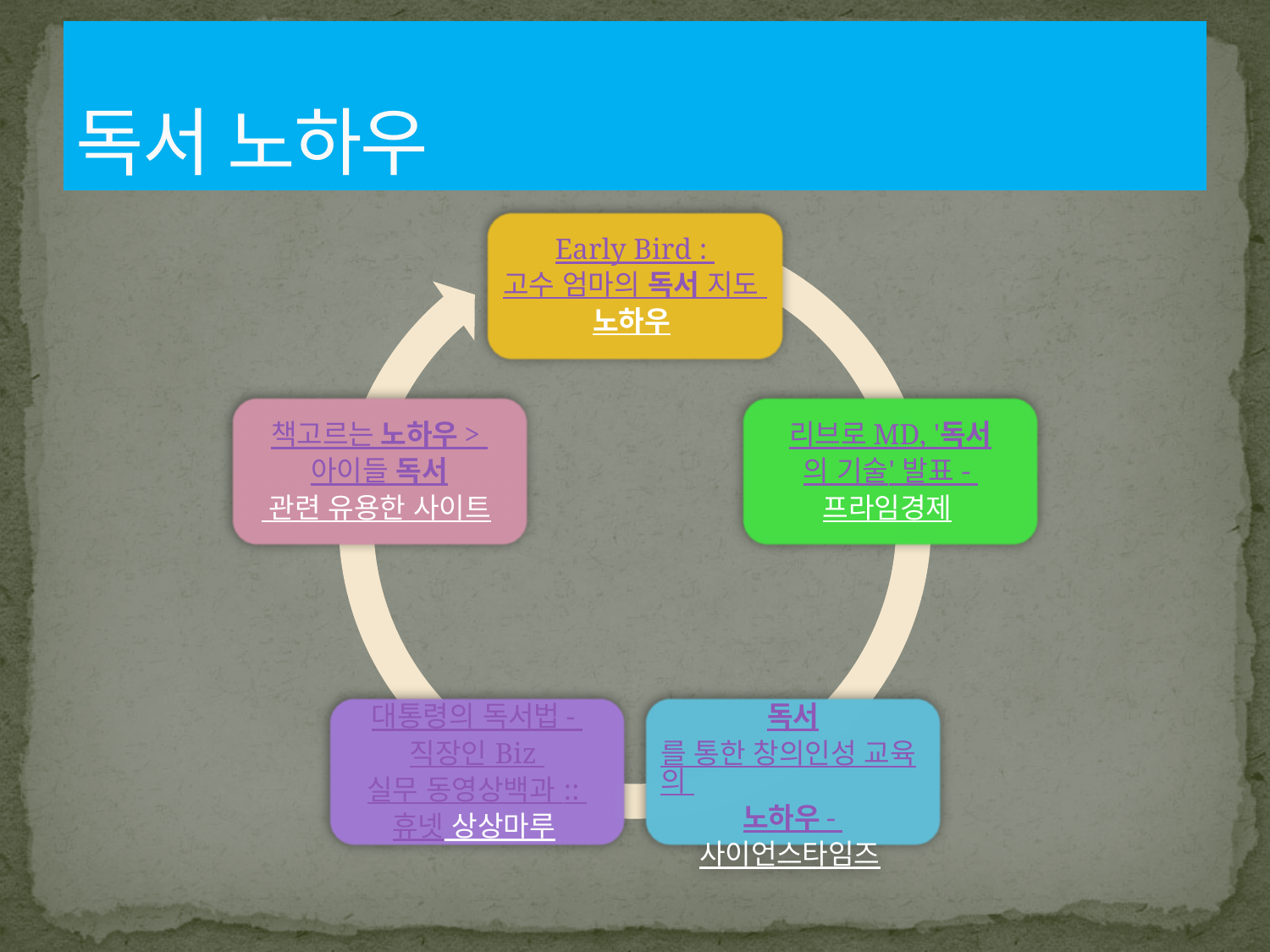

# 독서 노하우
Early Bird : 고수 엄마의 독서 지도 노하우
리브로 MD, '독서의 기술' 발표 - 프라임경제
독서를 통한 창의인성 교육의 노하우 - 사이언스타임즈
대통령의 독서법 - 직장인 Biz 실무 동영상백과 :: 휴넷 상상마루
책고르는 노하우 > 아이들 독서 관련 유용한 사이트